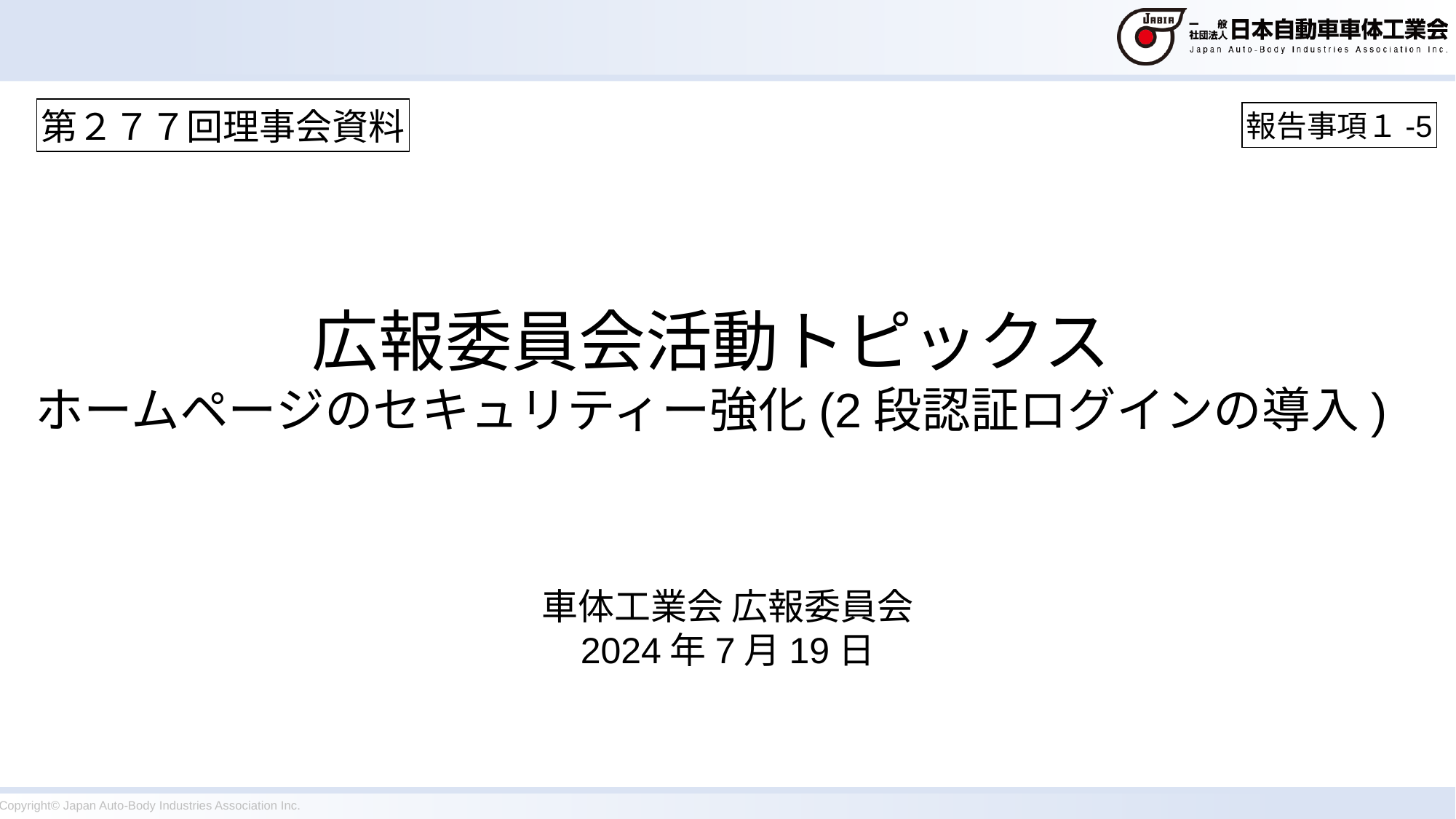

第２７７回理事会資料
報告事項１-5
広報委員会活動トピックス
ホームページのセキュリティー強化(2段認証ログインの導入)
車体工業会 広報委員会
2024年7月19日